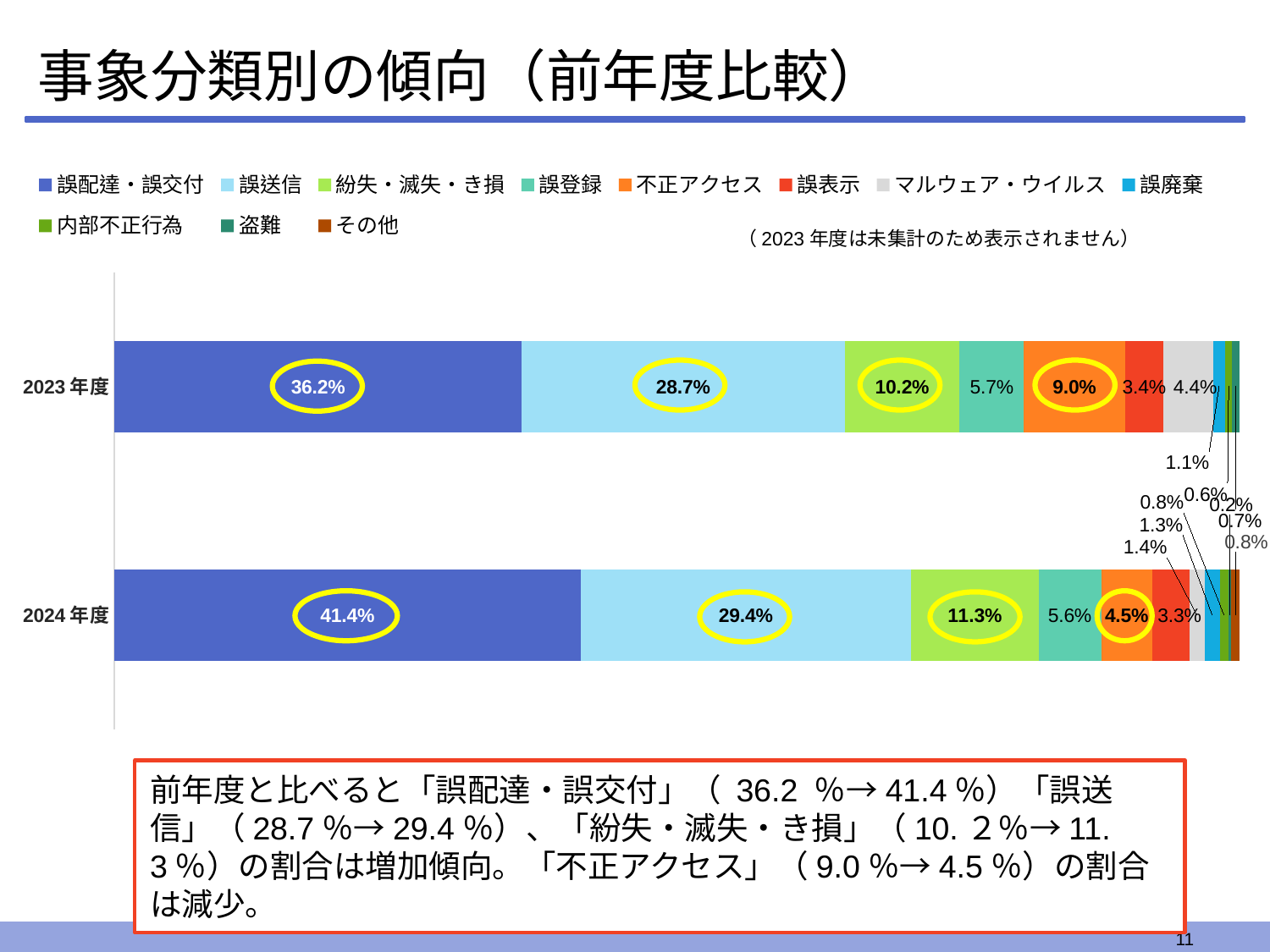

# 事象分類別の傾向（前年度比較）

### Chart

| Category | 誤配達・誤交付 | 誤送信 | 紛失・滅失・き損 | 誤登録 | 不正アクセス | 誤表示 | マルウェア・ウイルス | 誤廃棄 | 内部不正行為 | 盗難 | その他 |
|---|---|---|---|---|---|---|---|---|---|---|---|
| 2023年度 | 0.362 | 0.287 | 0.102 | 0.057 | 0.09 | 0.034 | 0.044 | 0.011 | 0.006 | 0.007 | None |
| 2024年度 | 0.414 | 0.294 | 0.113 | 0.056 | 0.045 | 0.033 | 0.014 | 0.013 | 0.008 | 0.002 | 0.008 |
（2023年度は未集計のため表示されません）

前年度と比べると「誤配達・誤交付」（ 36.2 ％→41.4％）「誤送信」（28.7％→29.4％）、「紛失・滅失・き損」（10.２％→11.3％）の割合は増加傾向。「不正アクセス」（9.0％→4.5％）の割合は減少。
11